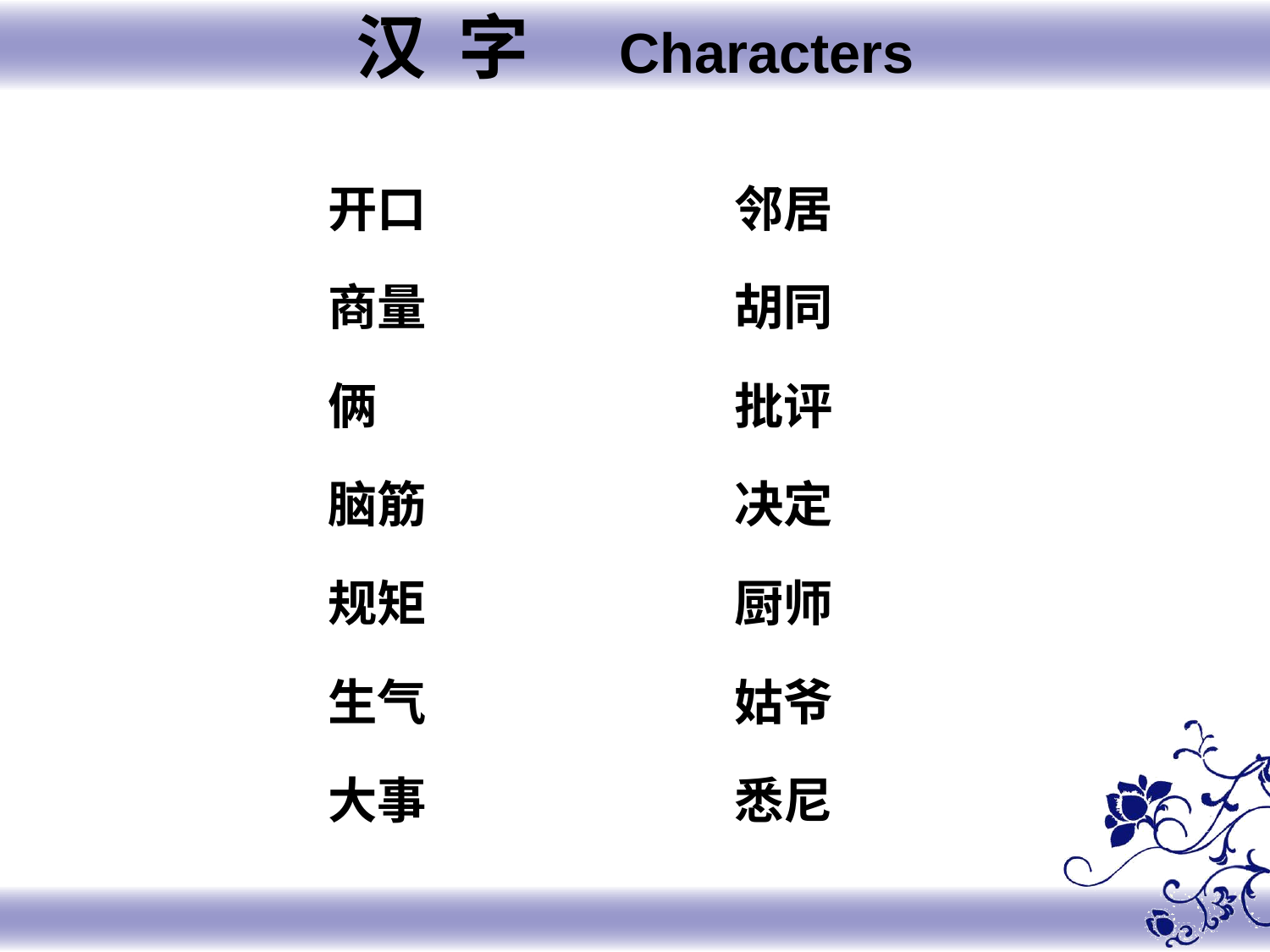

汉  字     Characters
邻居
胡同
批评
决定
厨师
姑爷
悉尼
开口
商量
俩
脑筋
规矩
生气
大事